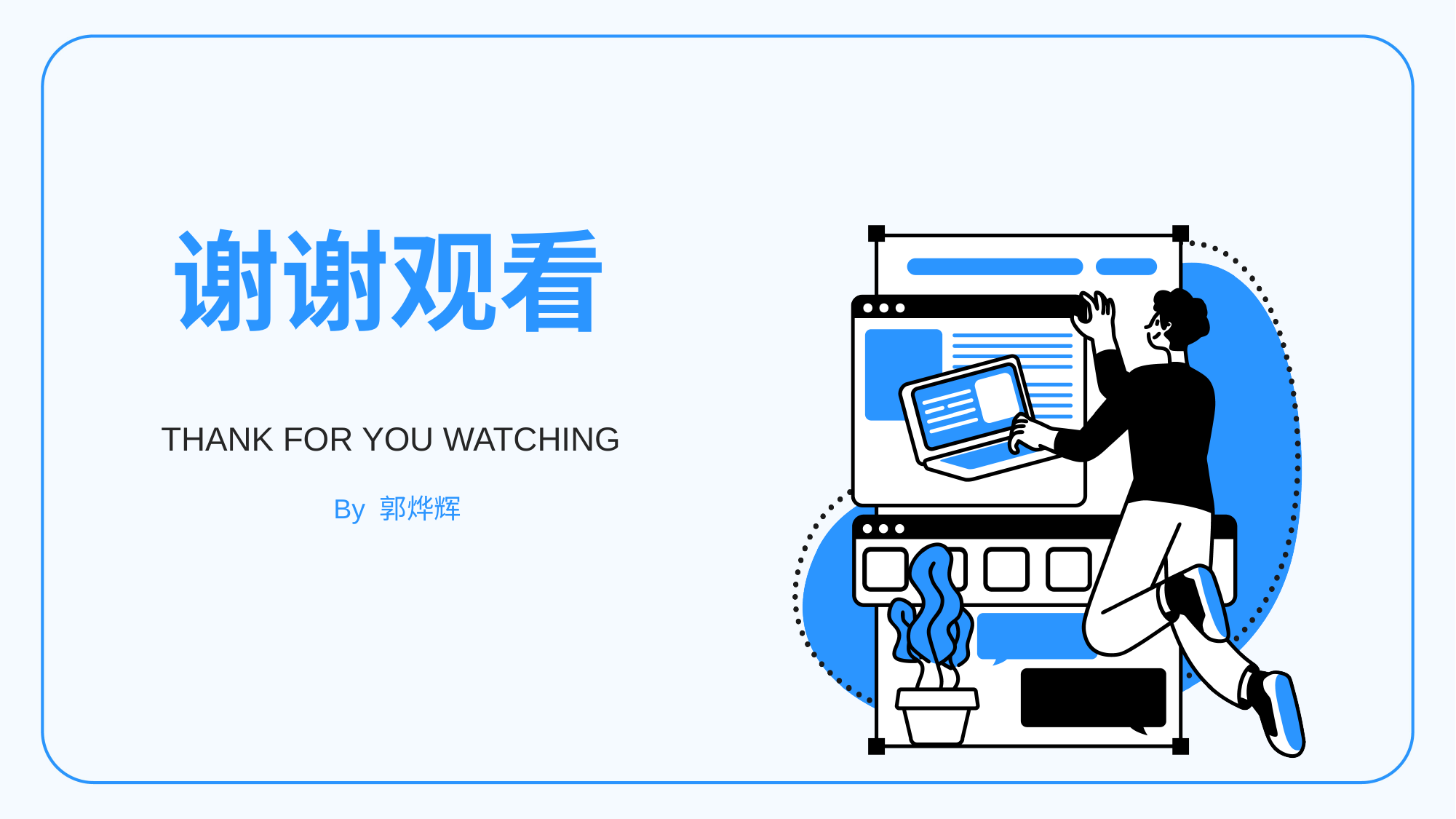

谢谢观看
THANK FOR YOU WATCHING
By 郭烨辉